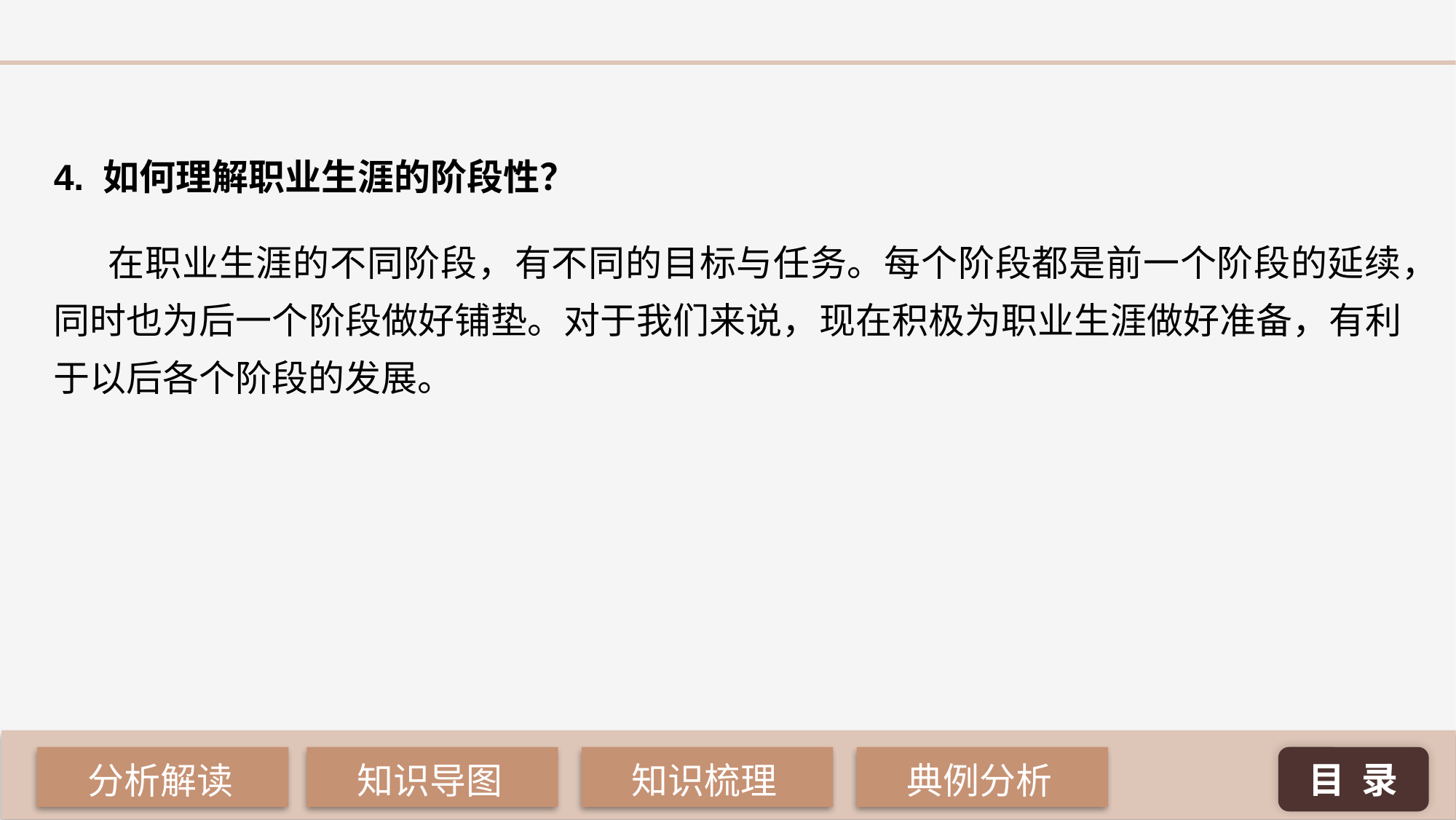

4. 如何理解职业生涯的阶段性？
在职业生涯的不同阶段，有不同的目标与任务。每个阶段都是前一个阶段的延续，同时也为后一个阶段做好铺垫。对于我们来说，现在积极为职业生涯做好准备，有利于以后各个阶段的发展。